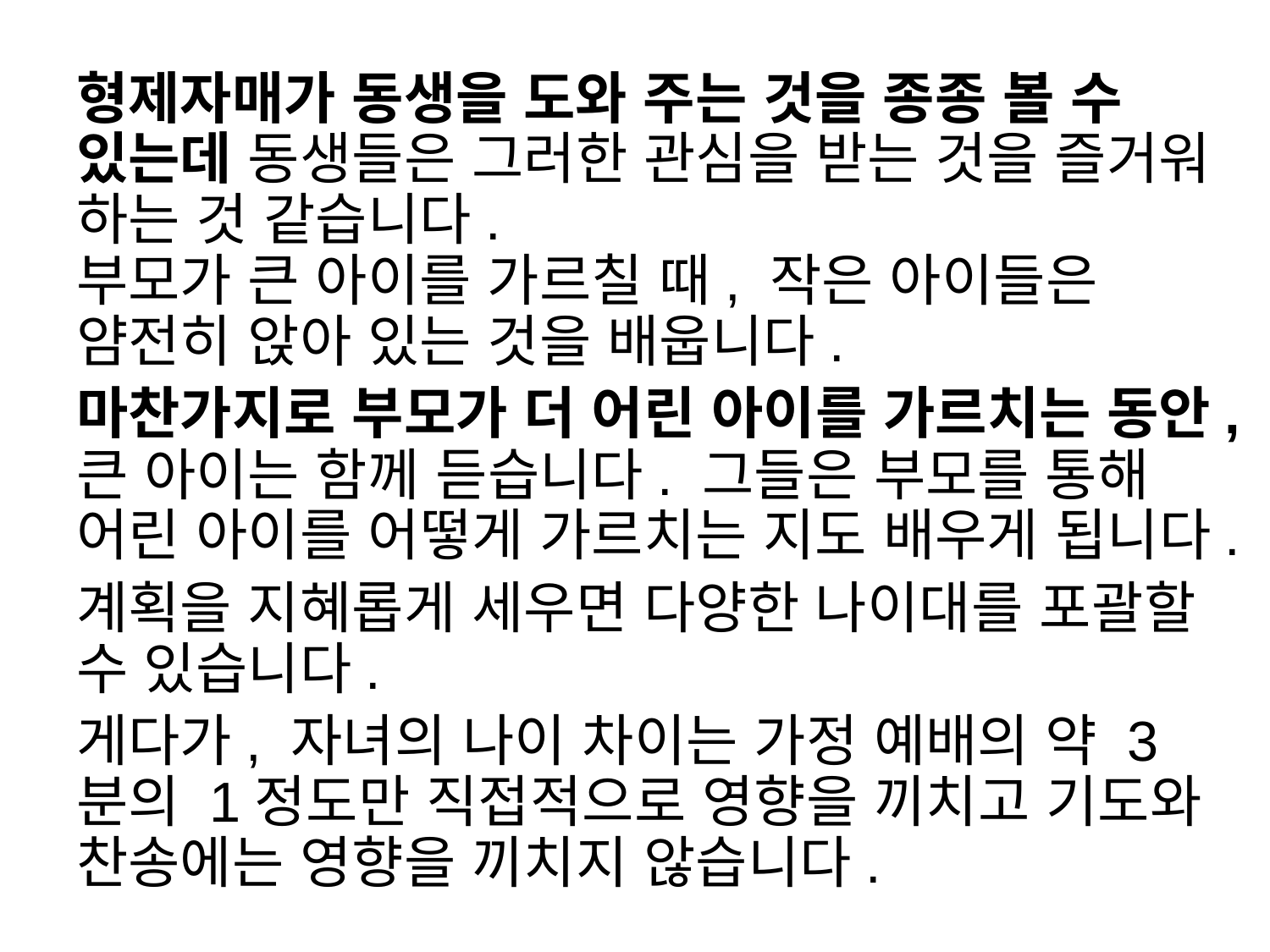

형제자매가 동생을 도와 주는 것을 종종 볼 수 있는데 동생들은 그러한 관심을 받는 것을 즐거워 하는 것 같습니다.
부모가 큰 아이를 가르칠 때, 작은 아이들은 얌전히 앉아 있는 것을 배웁니다.
마찬가지로 부모가 더 어린 아이를 가르치는 동안, 큰 아이는 함께 듣습니다. 그들은 부모를 통해 어린 아이를 어떻게 가르치는 지도 배우게 됩니다.
계획을 지혜롭게 세우면 다양한 나이대를 포괄할 수 있습니다.
게다가, 자녀의 나이 차이는 가정 예배의 약 3분의 1정도만 직접적으로 영향을 끼치고 기도와 찬송에는 영향을 끼치지 않습니다.